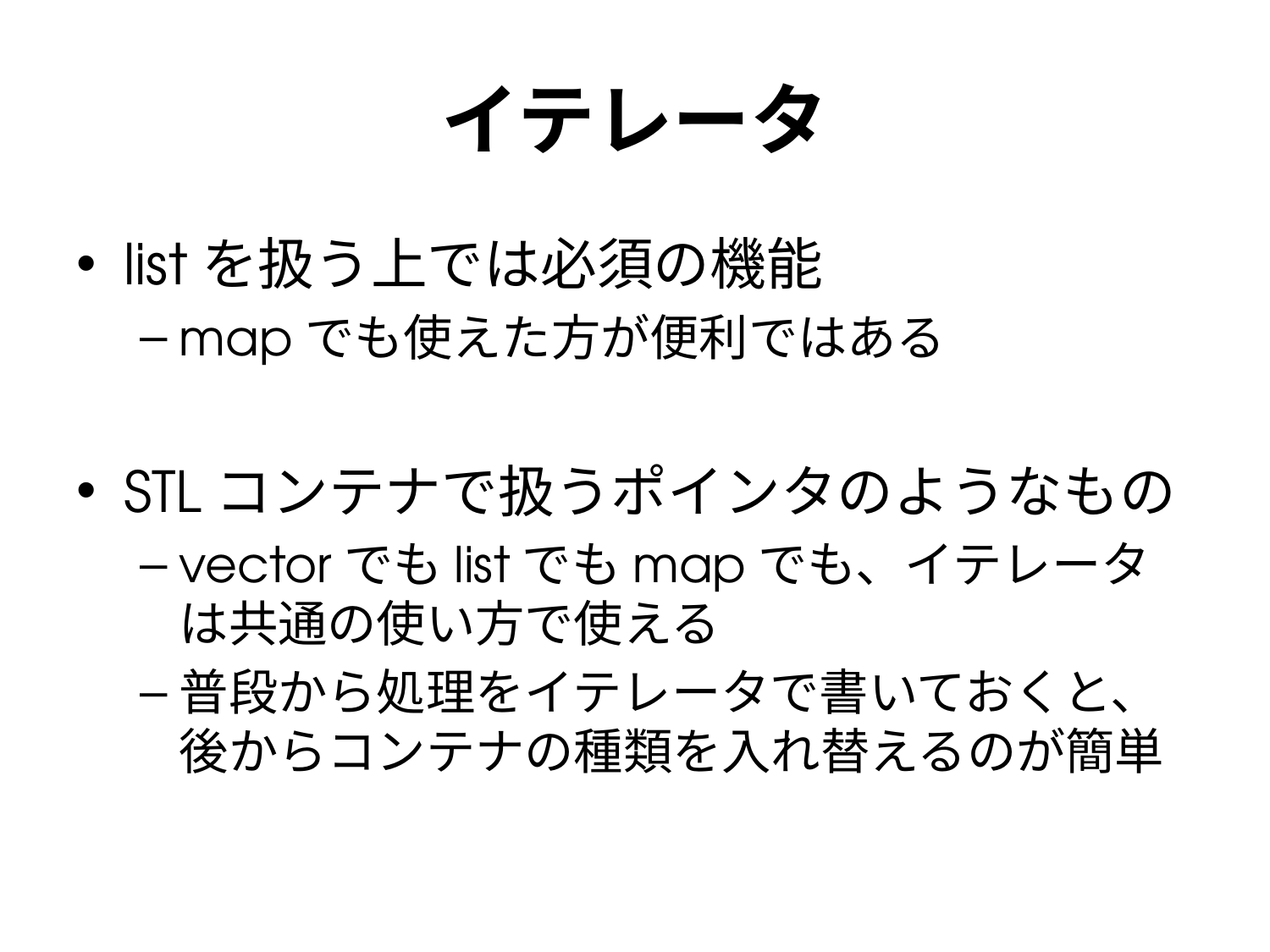

# イテレータ
listを扱う上では必須の機能
mapでも使えた方が便利ではある

STLコンテナで扱うポインタのようなもの
vectorでもlistでもmapでも、イテレータは共通の使い方で使える
普段から処理をイテレータで書いておくと、後からコンテナの種類を入れ替えるのが簡単